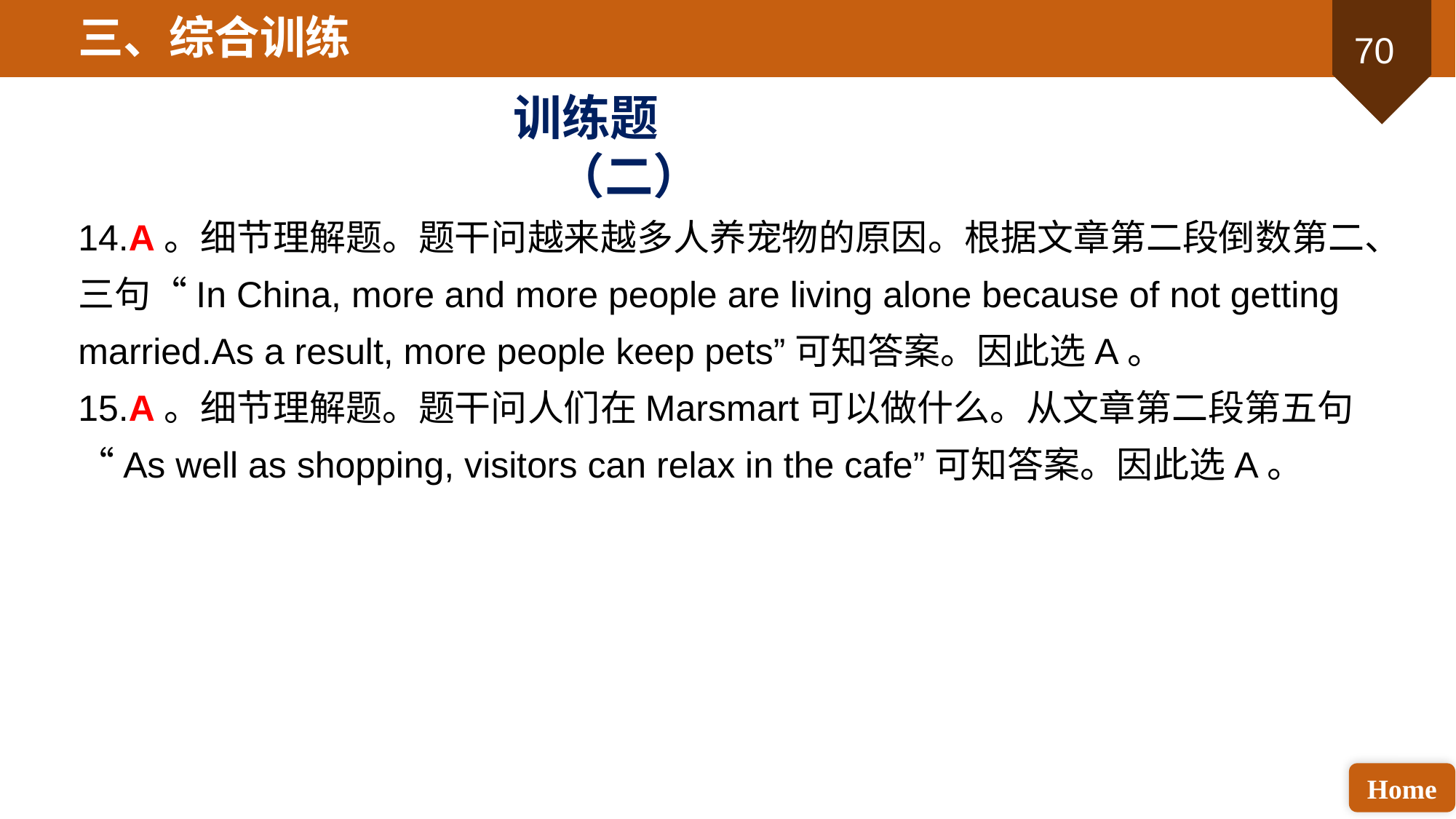

三、综合训练
训练题（二）
14.A。细节理解题。题干问越来越多人养宠物的原因。根据文章第二段倒数第二、三句“In China, more and more people are living alone because of not getting married.As a result, more people keep pets”可知答案。因此选A。
15.A。细节理解题。题干问人们在Marsmart可以做什么。从文章第二段第五句“As well as shopping, visitors can relax in the cafe”可知答案。因此选A。